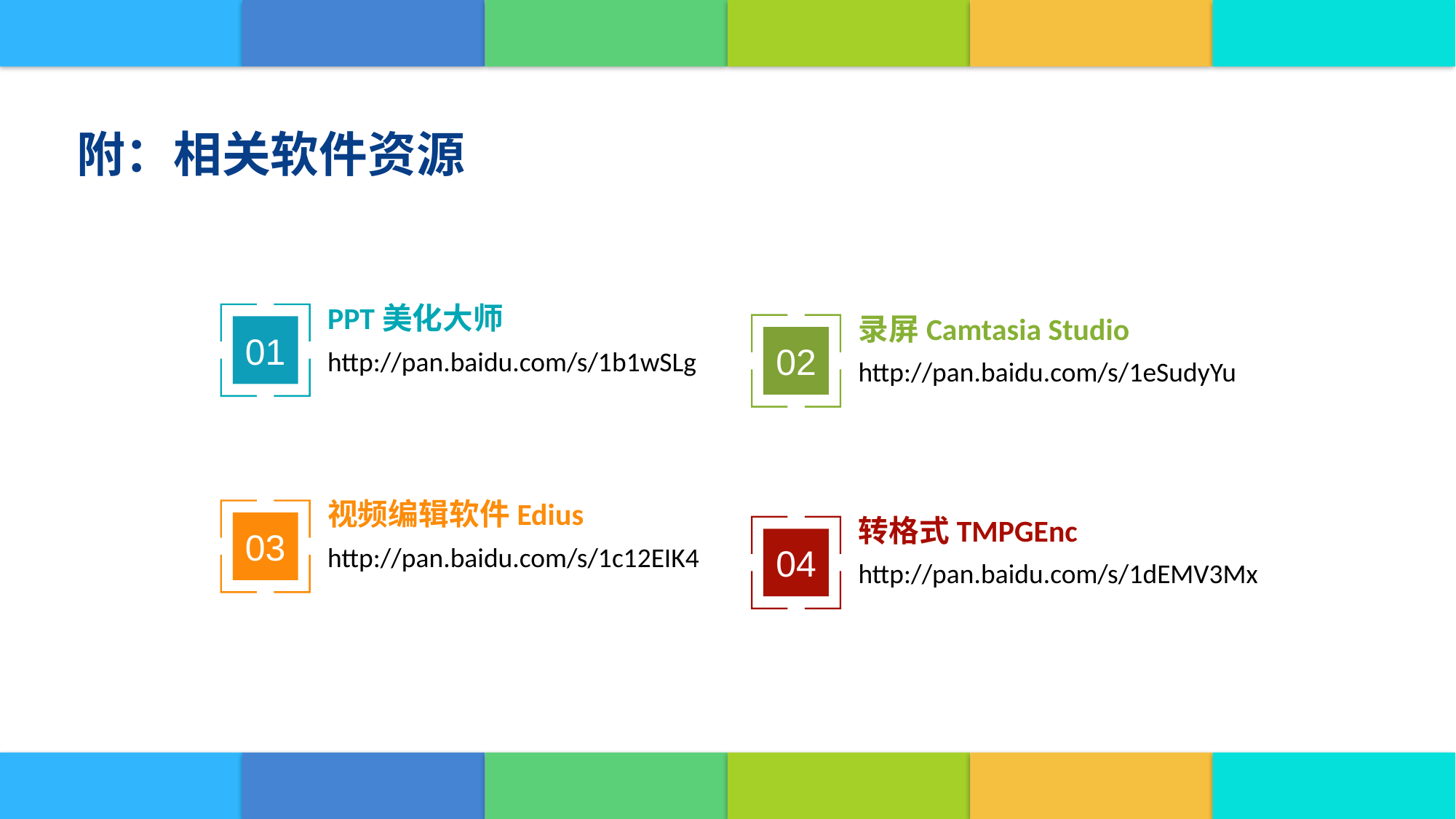

附：相关软件资源
PPT美化大师

录屏Camtasia Studio

01
02
http://pan.baidu.com/s/1b1wSLg
http://pan.baidu.com/s/1eSudyYu
视频编辑软件Edius

转格式TMPGEnc
03

04
http://pan.baidu.com/s/1c12EIK4
http://pan.baidu.com/s/1dEMV3Mx